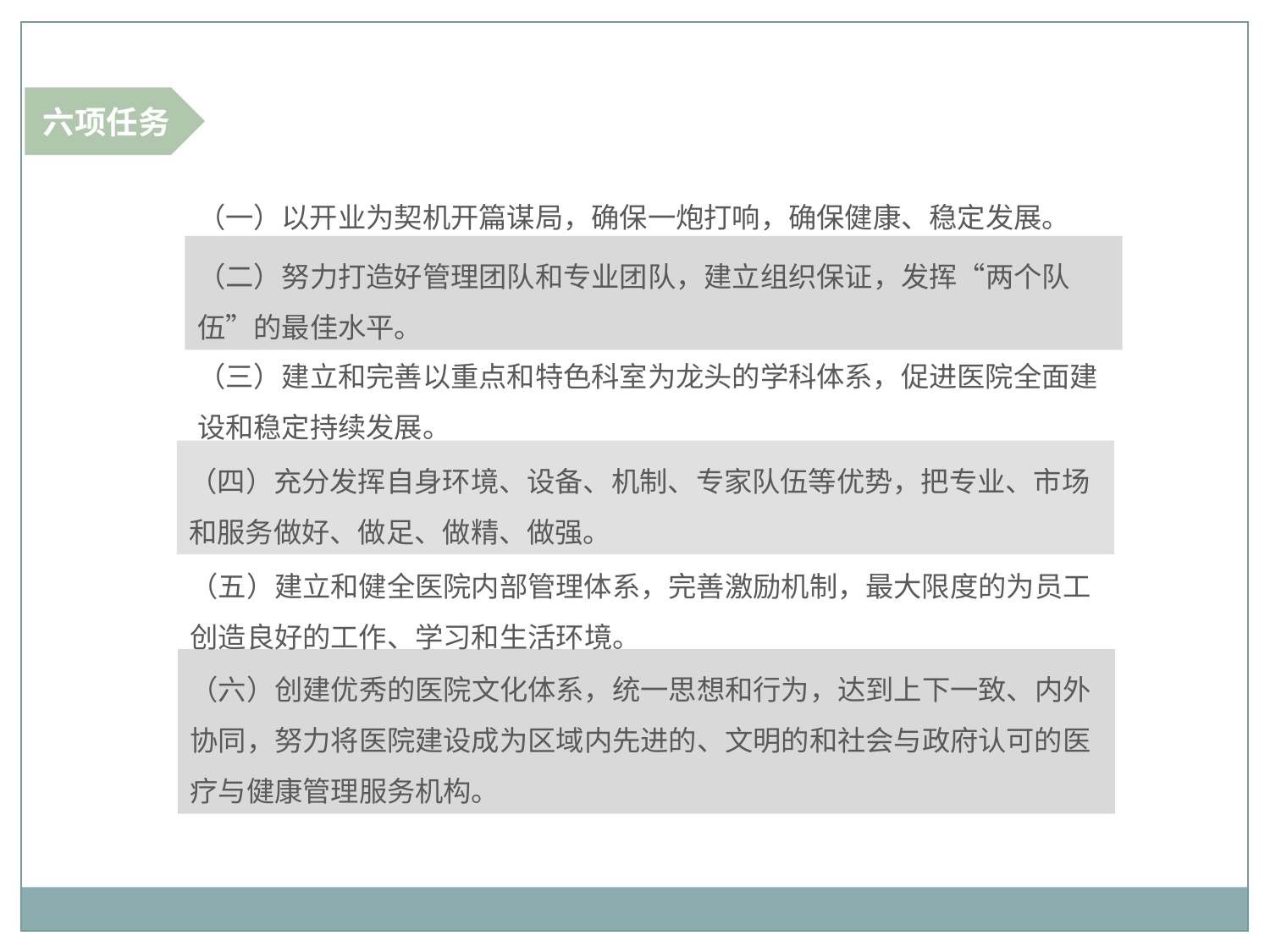

六项任务
（一）以开业为契机开篇谋局，确保一炮打响，确保健康、稳定发展。

（二）努力打造好管理团队和专业团队，建立组织保证，发挥“两个队伍”的最佳水平。
（三）建立和完善以重点和特色科室为龙头的学科体系，促进医院全面建设和稳定持续发展。
（四）充分发挥自身环境、设备、机制、专家队伍等优势，把专业、市场和服务做好、做足、做精、做强。
（五）建立和健全医院内部管理体系，完善激励机制，最大限度的为员工创造良好的工作、学习和生活环境。
（六）创建优秀的医院文化体系，统一思想和行为，达到上下一致、内外协同，努力将医院建设成为区域内先进的、文明的和社会与政府认可的医疗与健康管理服务机构。